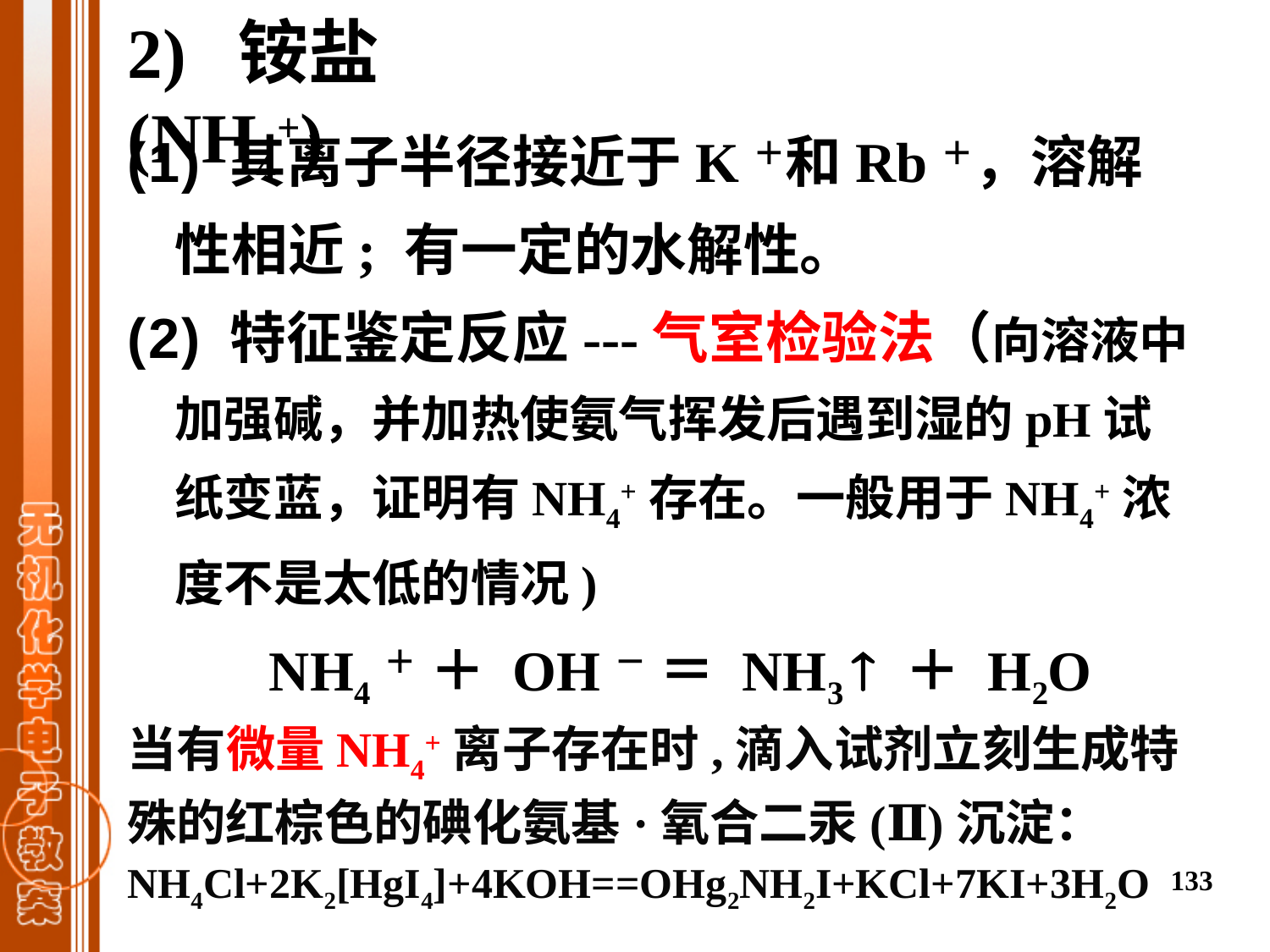

2)  铵盐(NH4+)
 其离子半径接近于K＋和Rb＋，溶解性相近; 有一定的水解性。
 特征鉴定反应---气室检验法（向溶液中加强碱，并加热使氨气挥发后遇到湿的pH试纸变蓝，证明有NH4+存在。一般用于NH4+浓度不是太低的情况)
          NH4＋ ＋ OH－ ＝ NH3 ↑  ＋ H2O
当有微量NH4+离子存在时,滴入试剂立刻生成特殊的红棕色的碘化氨基·氧合二汞(Ⅱ)沉淀：
NH4Cl+2K2[HgI4]+4KOH==OHg2NH2I+KCl+7KI+3H2O
133